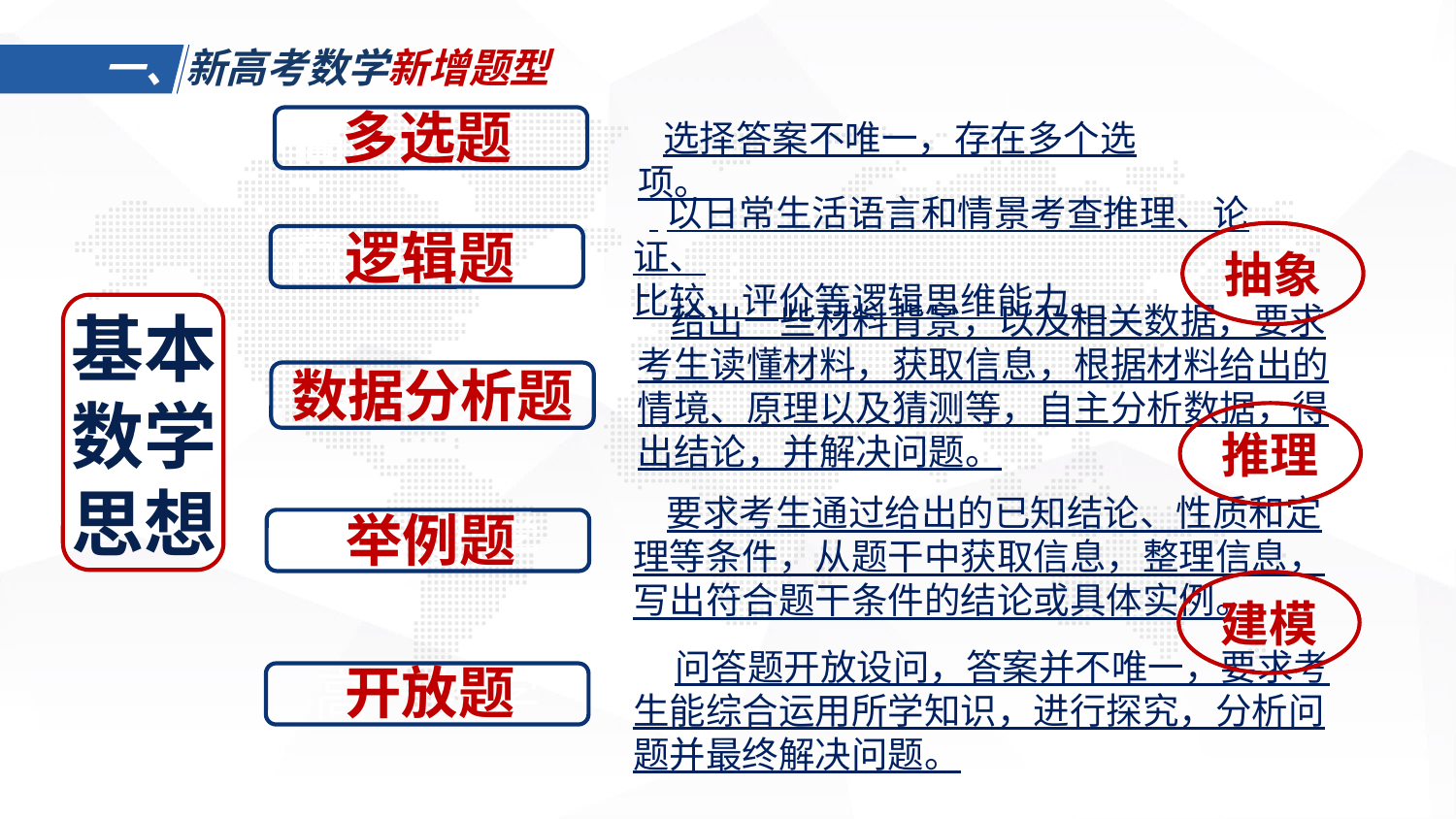

一、新高考数学新增题型
多选题
高一数学
  选择答案不唯一，存在多个选项。
   以日常生活语言和情景考查推理、论证、
比较、评价等逻辑思维能力。
逻辑题
高一数学
抽象

基本
数学
思想

   给出一些材料背景，以及相关数据，要求
考生读懂材料，获取信息，根据材料给出的
情境、原理以及猜测等，自主分析数据，得
出结论，并解决问题。
数据分析题
高一数学
推理
   要求考生通过给出的已知结论、性质和定
理等条件，从题干中获取信息，整理信息，写出符合题干条件的结论或具体实例。
举例题
高一数学
建模
    问答题开放设问，答案并不唯一，要求考生能综合运用所学知识，进行探究，分析问题并最终解决问题。
开放题
高一数学